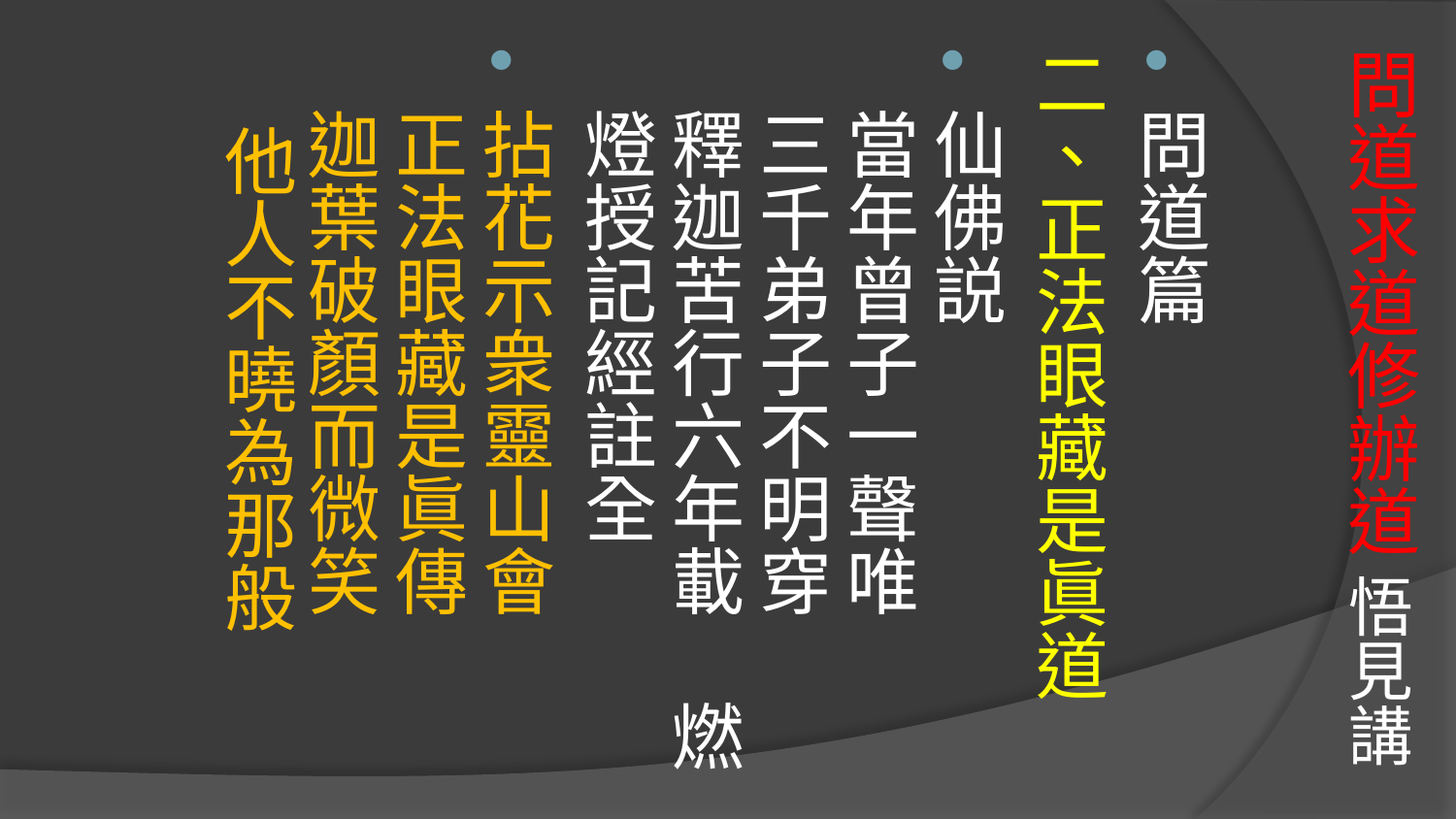

# 問道求道修辦道 悟見講
問道篇
二、正法眼藏是眞道
仙佛説
當年曾子一聲唯         三千弟子不明穿
釋迦苦行六年載     燃燈授記經註全
拈花示衆靈山會           正法眼藏是眞傳
迦葉破顏而微笑            他人不曉為那般